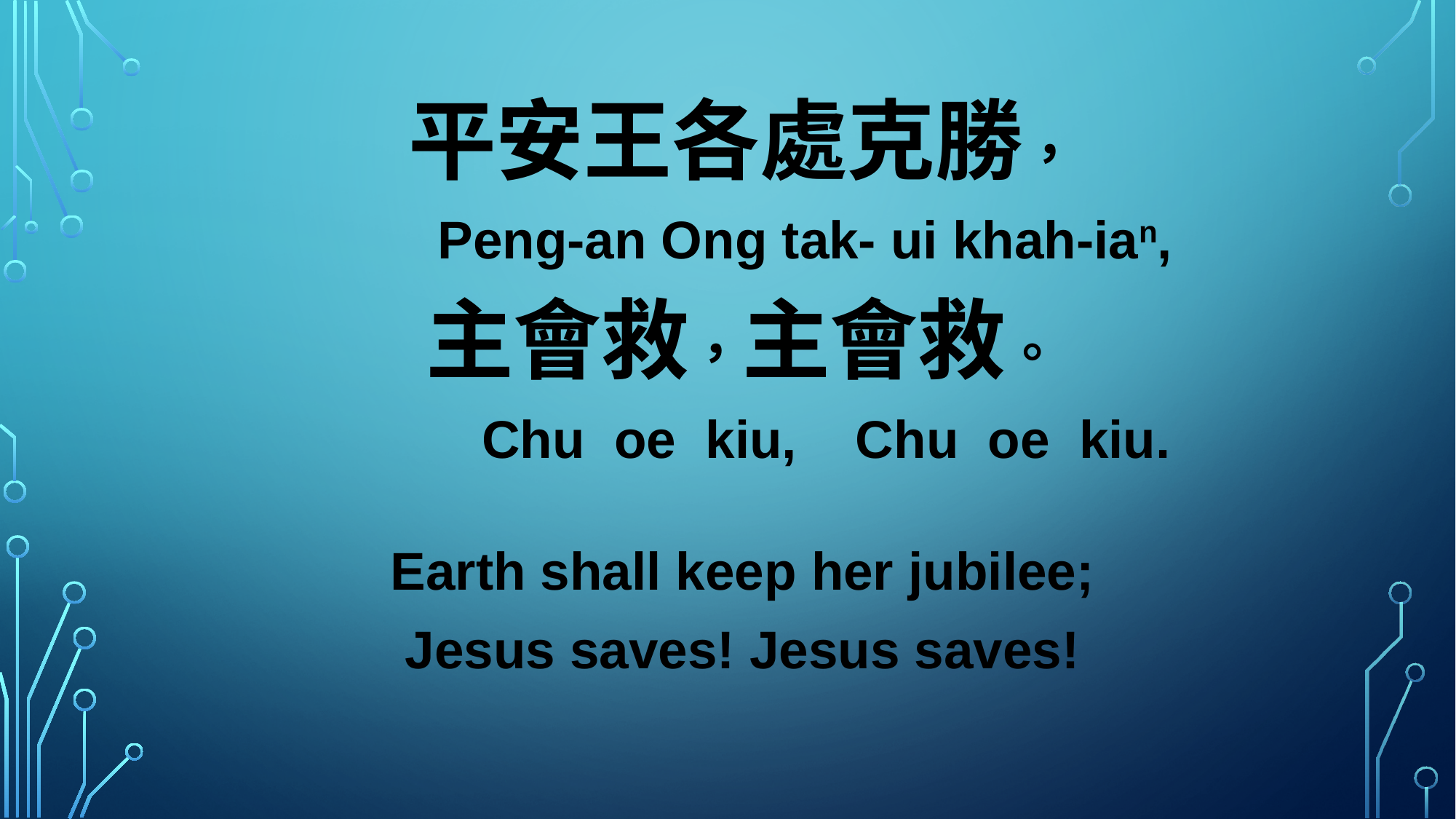

平安王各處克勝，
               Peng-an Ong tak- ui khah-ian,
主會救，主會救。
                  Chu  oe  kiu,    Chu  oe  kiu.

Earth shall keep her jubilee;
Jesus saves! Jesus saves!